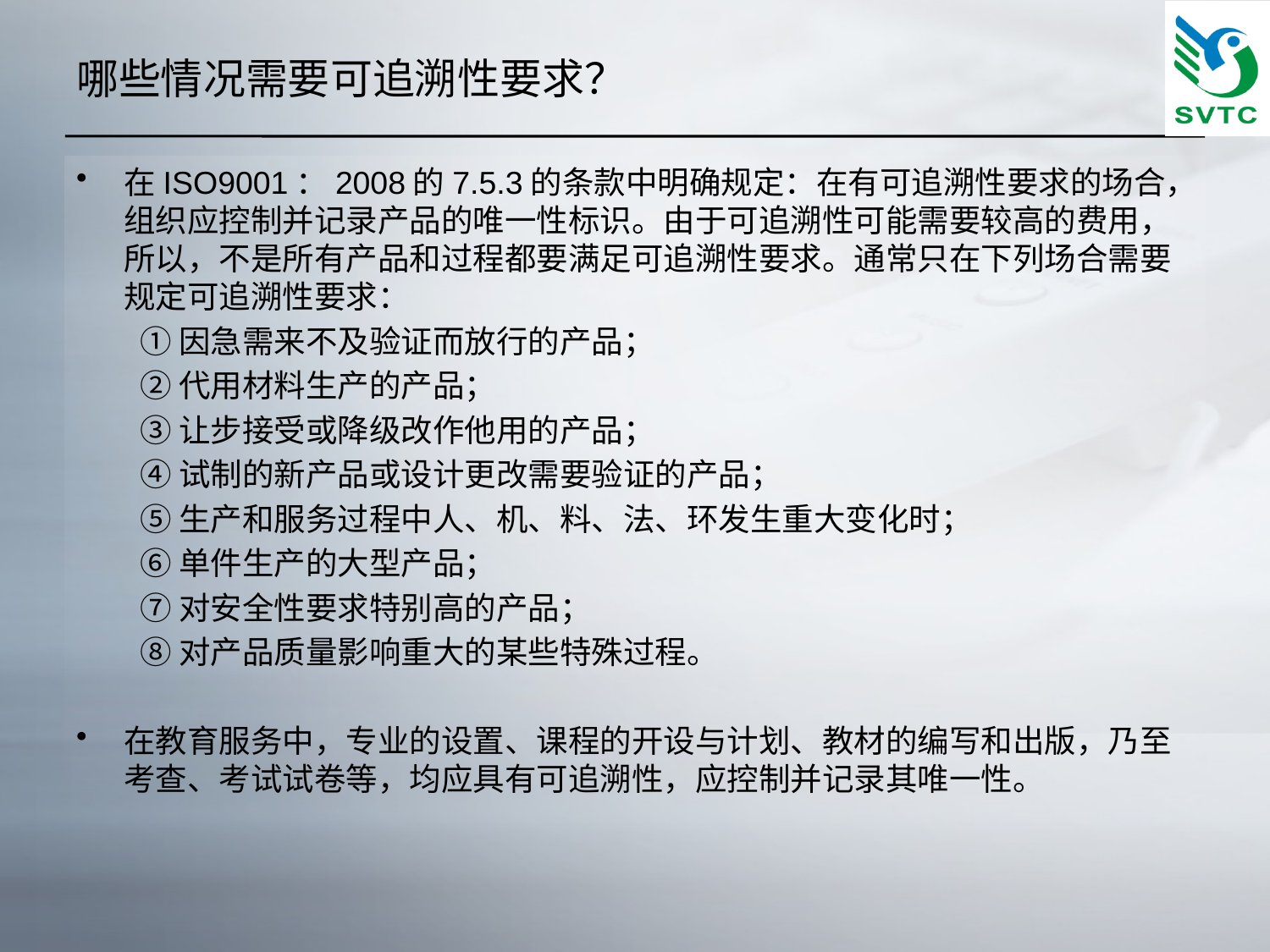

# 哪些情况需要可追溯性要求？
在ISO9001：2008的7.5.3的条款中明确规定：在有可追溯性要求的场合，组织应控制并记录产品的唯一性标识。由于可追溯性可能需要较高的费用，所以，不是所有产品和过程都要满足可追溯性要求。通常只在下列场合需要规定可追溯性要求：
①因急需来不及验证而放行的产品；
②代用材料生产的产品；
③让步接受或降级改作他用的产品；
④试制的新产品或设计更改需要验证的产品；
⑤生产和服务过程中人、机、料、法、环发生重大变化时；
⑥单件生产的大型产品；
⑦对安全性要求特别高的产品；
⑧对产品质量影响重大的某些特殊过程。

在教育服务中，专业的设置、课程的开设与计划、教材的编写和出版，乃至考查、考试试卷等，均应具有可追溯性，应控制并记录其唯一性。